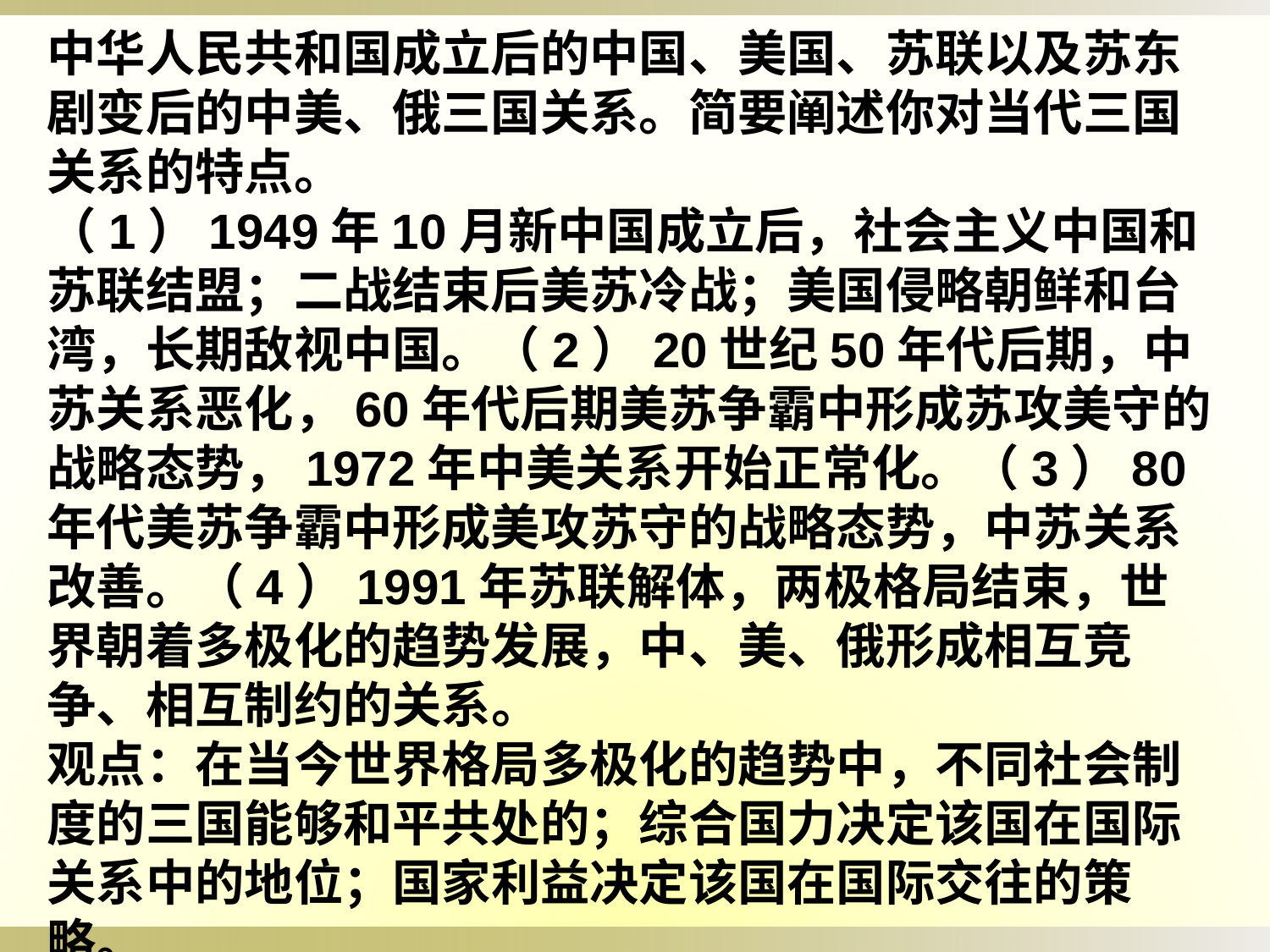

中华人民共和国成立后的中国、美国、苏联以及苏东剧变后的中美、俄三国关系。简要阐述你对当代三国关系的特点。
（1）1949年10月新中国成立后，社会主义中国和苏联结盟；二战结束后美苏冷战；美国侵略朝鲜和台湾，长期敌视中国。（2）20世纪50年代后期，中苏关系恶化，60年代后期美苏争霸中形成苏攻美守的战略态势，1972年中美关系开始正常化。（3）80年代美苏争霸中形成美攻苏守的战略态势，中苏关系改善。（4）1991年苏联解体，两极格局结束，世界朝着多极化的趋势发展，中、美、俄形成相互竞争、相互制约的关系。
观点：在当今世界格局多极化的趋势中，不同社会制度的三国能够和平共处的；综合国力决定该国在国际关系中的地位；国家利益决定该国在国际交往的策略。